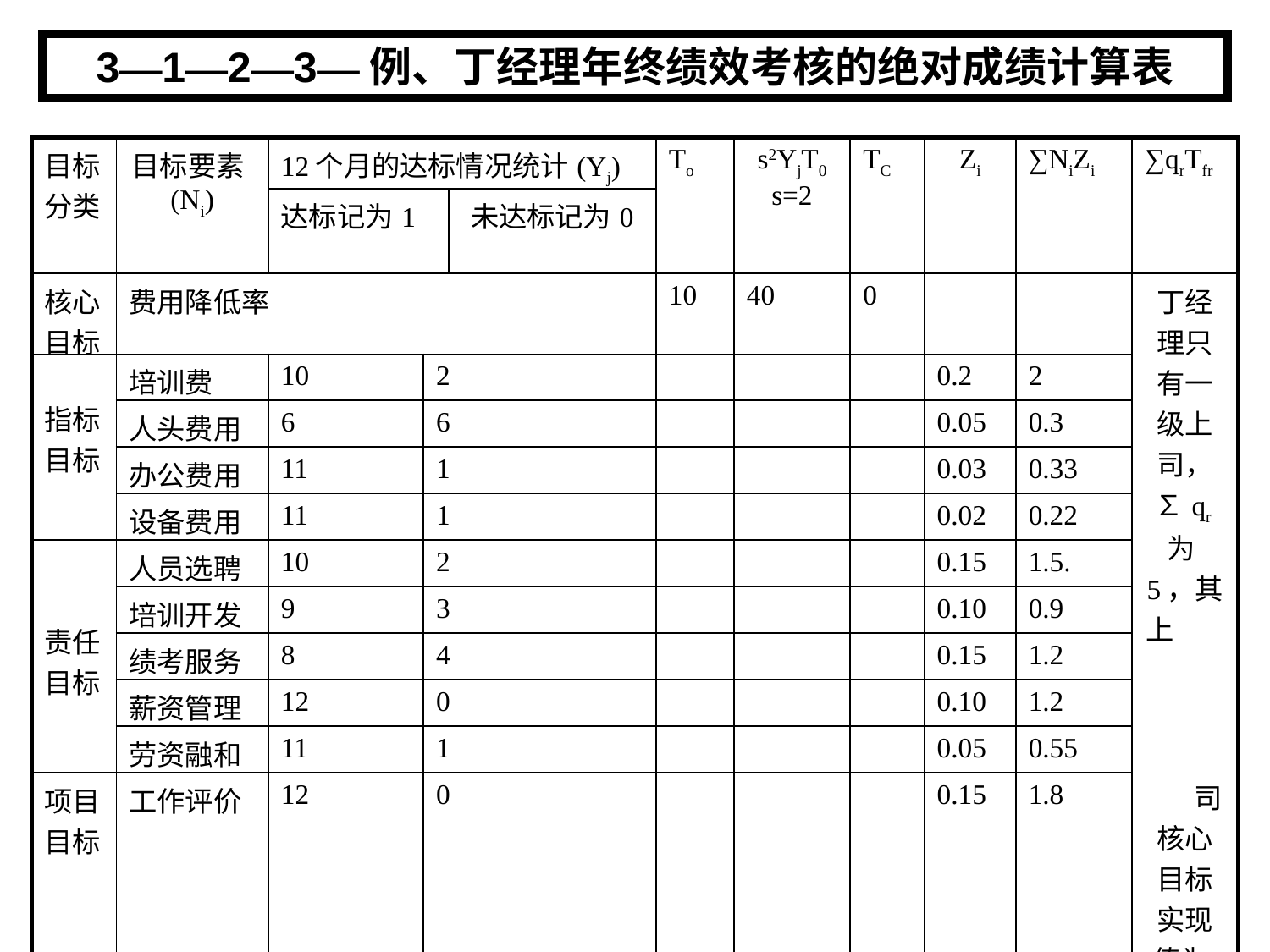

3—1—2—3—例、丁经理年终绩效考核的绝对成绩计算表
| 目标分类 | 目标要素(Ni) | 12个月的达标情况统计(Yj) |  |  | To | s2YjT0 s=2 | TC | Zi | ∑NiZi | ∑qrTfr |
| --- | --- | --- | --- | --- | --- | --- | --- | --- | --- | --- |
|  |  | 达标记为1 |  | 未达标记为0 |  |  |  |  |  |  |
| 核心目标 | 费用降低率 |  |  |  | 10 | 40 | 0 |  |  | 丁经理只有一级上司， ∑qr为5，其上 司核心目标实现值为6%，即6×5。 |
| 指标目标 | 培训费 | 10 | 2 |  |  |  |  | 0.2 | 2 |  |
|  | 人头费用 | 6 | 6 |  |  |  |  | 0.05 | 0.3 |  |
|  | 办公费用 | 11 | 1 |  |  |  |  | 0.03 | 0.33 |  |
|  | 设备费用 | 11 | 1 |  |  |  |  | 0.02 | 0.22 |  |
| 责任目标 | 人员选聘 | 10 | 2 |  |  |  |  | 0.15 | 1.5. |  |
|  | 培训开发 | 9 | 3 |  |  |  |  | 0.10 | 0.9 |  |
|  | 绩考服务 | 8 | 4 |  |  |  |  | 0.15 | 1.2 |  |
|  | 薪资管理 | 12 | 0 |  |  |  |  | 0.10 | 1.2 |  |
|  | 劳资融和 | 11 | 1 |  |  |  |  | 0.05 | 0.55 |  |
| 项目目标 | 工作评价 | 12 | 0 |  |  |  |  | 0.15 | 1.8 |  |
| 合计 |  | 100 | 20 |  | 10 | 40 | 0 | 1 | 10 | 30 |
| W= [(s2YjT0+s-2Tc) + ∑qrTfr]∑NiZi= W=[(4×1×10+1/4×0)+30] ×10=700 |  |  |  |  |  |  |  |  |  |  |